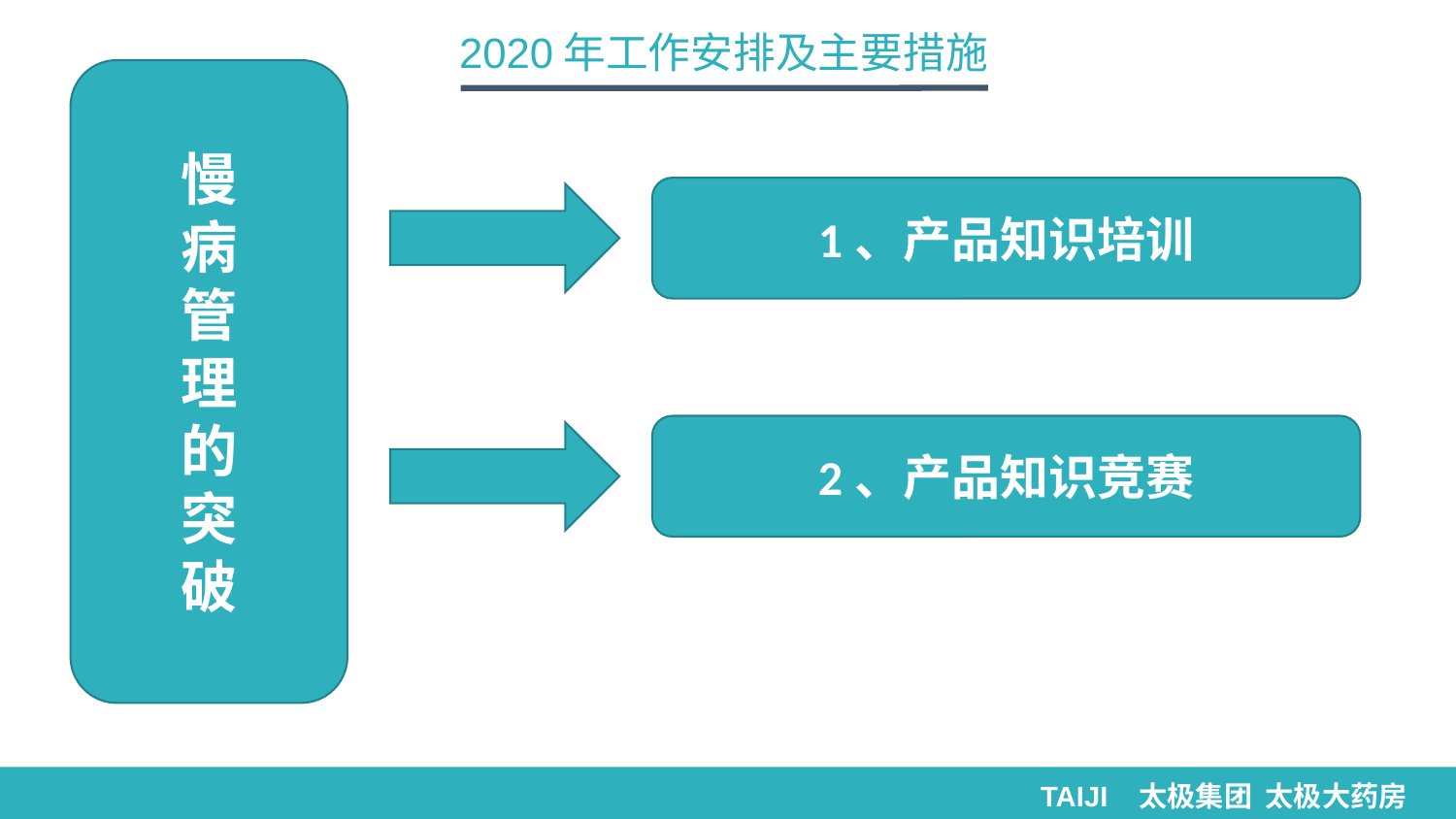

2020年工作安排及主要措施
慢
病
管
理
的
突
破
1、产品知识培训

2、产品知识竞赛

TAIJI   太极集团  太极大药房